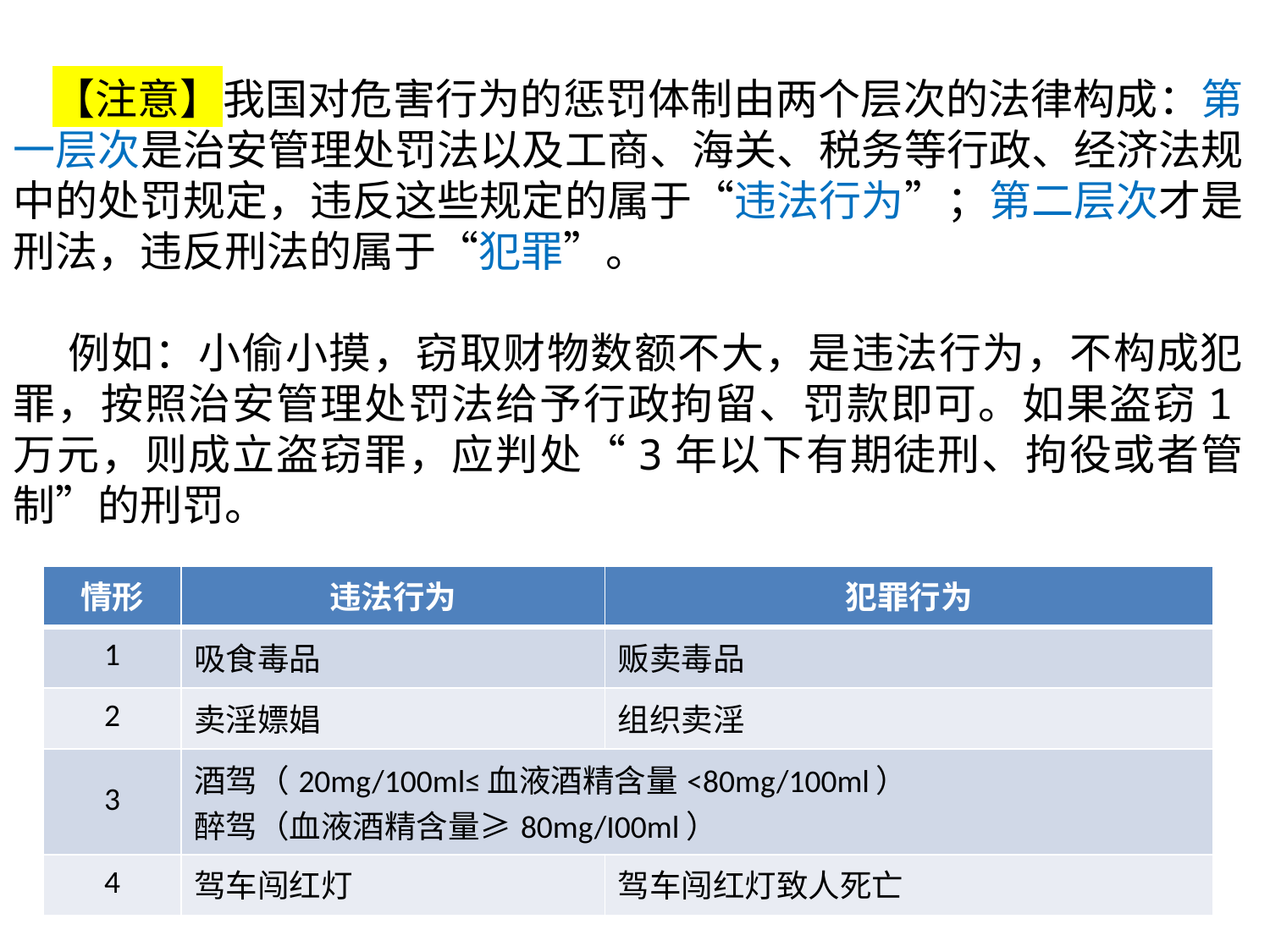

【注意】我国对危害行为的惩罚体制由两个层次的法律构成：第一层次是治安管理处罚法以及工商、海关、税务等行政、经济法规中的处罚规定，违反这些规定的属于“违法行为”；第二层次才是刑法，违反刑法的属于“犯罪”。

    例如：小偷小摸，窃取财物数额不大，是违法行为，不构成犯罪，按照治安管理处罚法给予行政拘留、罚款即可。如果盗窃1万元，则成立盗窃罪，应判处“3年以下有期徒刑、拘役或者管制”的刑罚。
| 情形 | 违法行为 | 犯罪行为 |
| --- | --- | --- |
| 1 | 吸食毒品 | 贩卖毒品 |
| 2 | 卖淫嫖娼 | 组织卖淫 |
| 3 | 酒驾（20mg/100ml≤血液酒精含量<80mg/100ml） 醉驾（血液酒精含量≥80mg/I00ml） |  |
| 4 | 驾车闯红灯 | 驾车闯红灯致人死亡 |